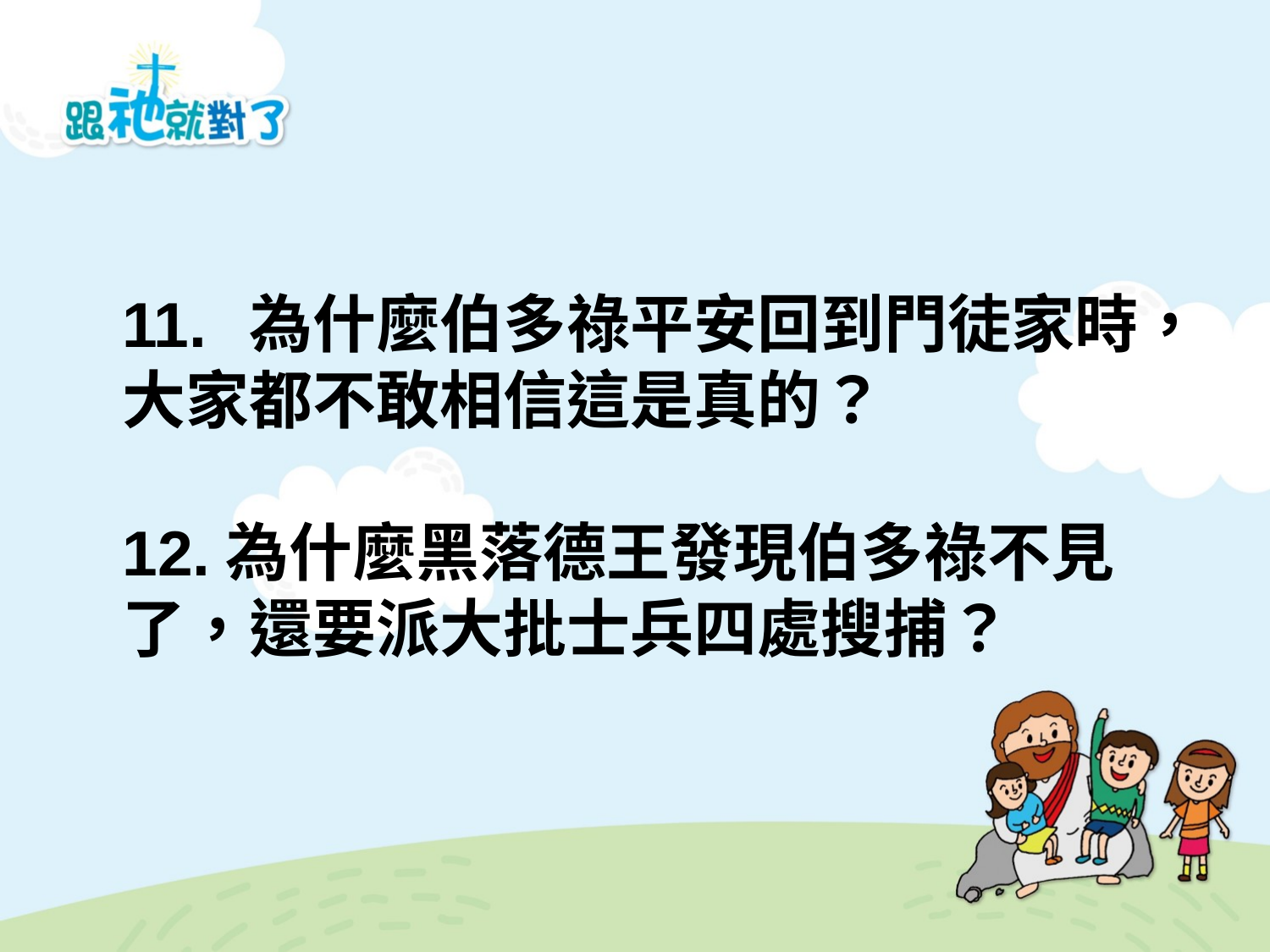

11.	為什麼伯多祿平安回到門徒家時，大家都不敢相信這是真的？

12.為什麼黑落德王發現伯多祿不見了，還要派大批士兵四處搜捕？